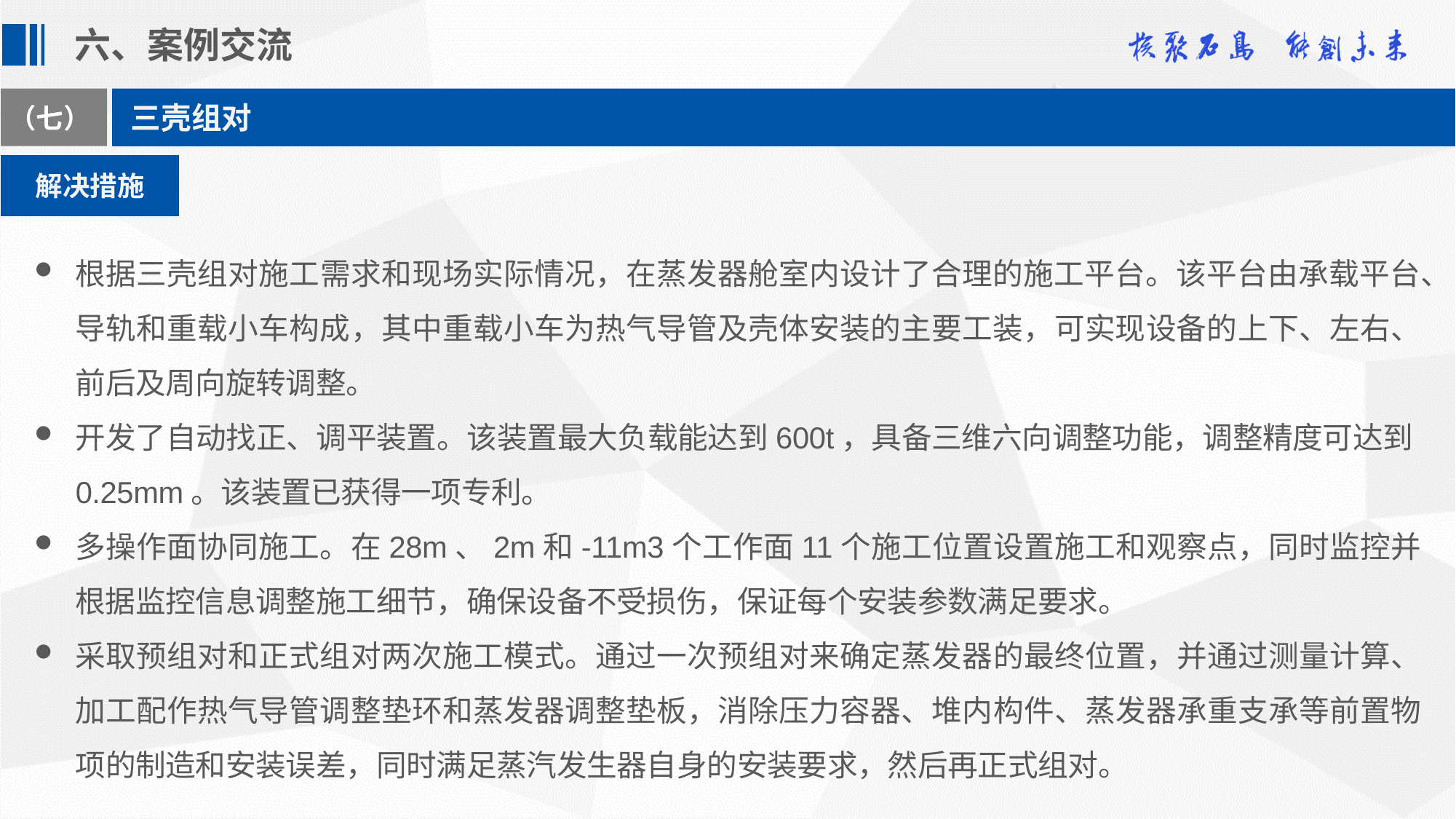

六、案例交流

（七）
三壳组对
解决措施
根据三壳组对施工需求和现场实际情况，在蒸发器舱室内设计了合理的施工平台。该平台由承载平台、导轨和重载小车构成，其中重载小车为热气导管及壳体安装的主要工装，可实现设备的上下、左右、前后及周向旋转调整。
开发了自动找正、调平装置。该装置最大负载能达到600t，具备三维六向调整功能，调整精度可达到0.25mm。该装置已获得一项专利。
多操作面协同施工。在28m、2m和-11m3个工作面11个施工位置设置施工和观察点，同时监控并根据监控信息调整施工细节，确保设备不受损伤，保证每个安装参数满足要求。
采取预组对和正式组对两次施工模式。通过一次预组对来确定蒸发器的最终位置，并通过测量计算、加工配作热气导管调整垫环和蒸发器调整垫板，消除压力容器、堆内构件、蒸发器承重支承等前置物项的制造和安装误差，同时满足蒸汽发生器自身的安装要求，然后再正式组对。